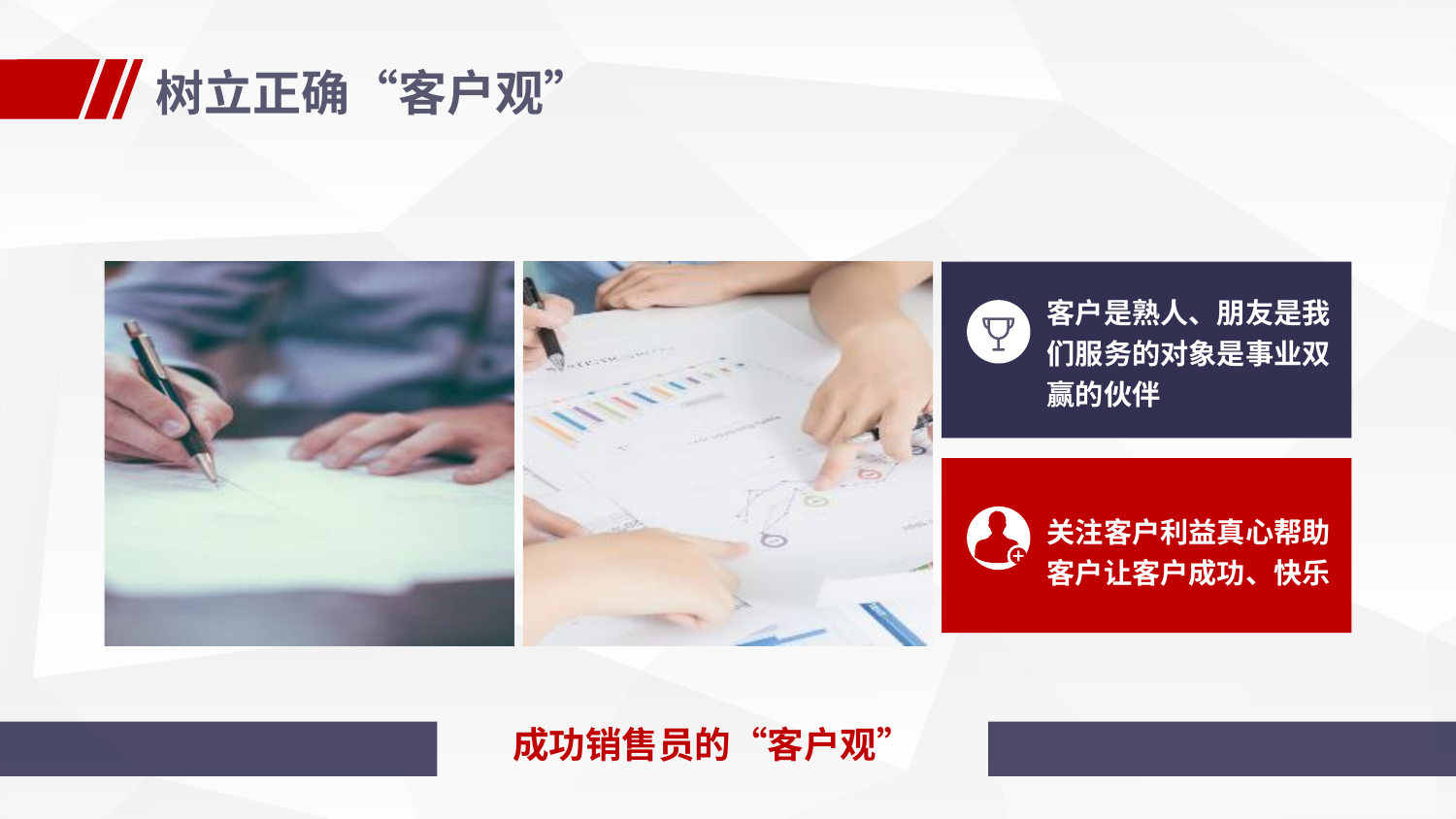

树立正确“客户观”

客户是熟人、朋友是我们服务的对象是事业双赢的伙伴

关注客户利益真心帮助客户让客户成功、快乐

成功销售员的“客户观”